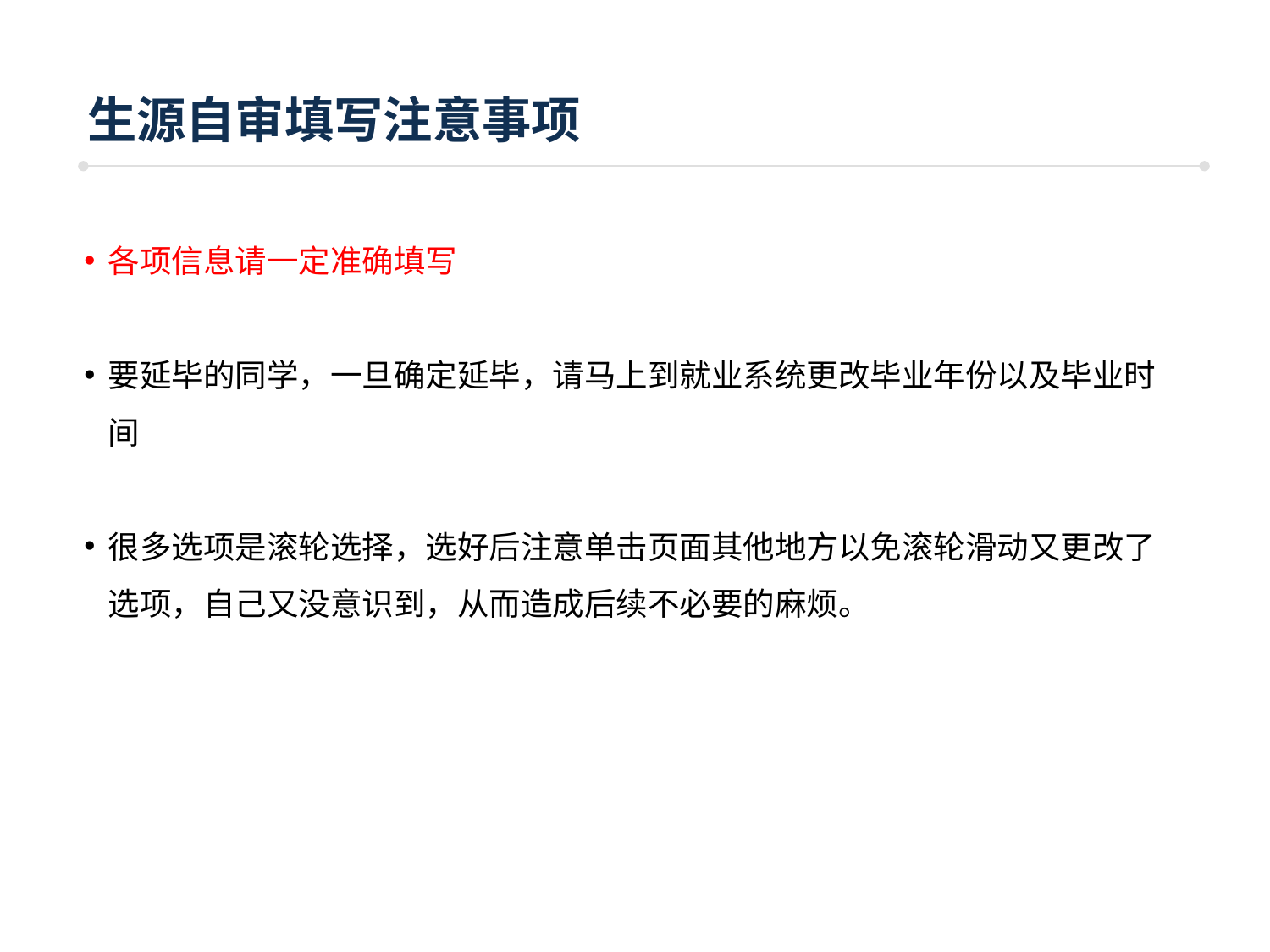

生源自审填写注意事项
各项信息请一定准确填写

要延毕的同学，一旦确定延毕，请马上到就业系统更改毕业年份以及毕业时间

很多选项是滚轮选择，选好后注意单击页面其他地方以免滚轮滑动又更改了选项，自己又没意识到，从而造成后续不必要的麻烦。